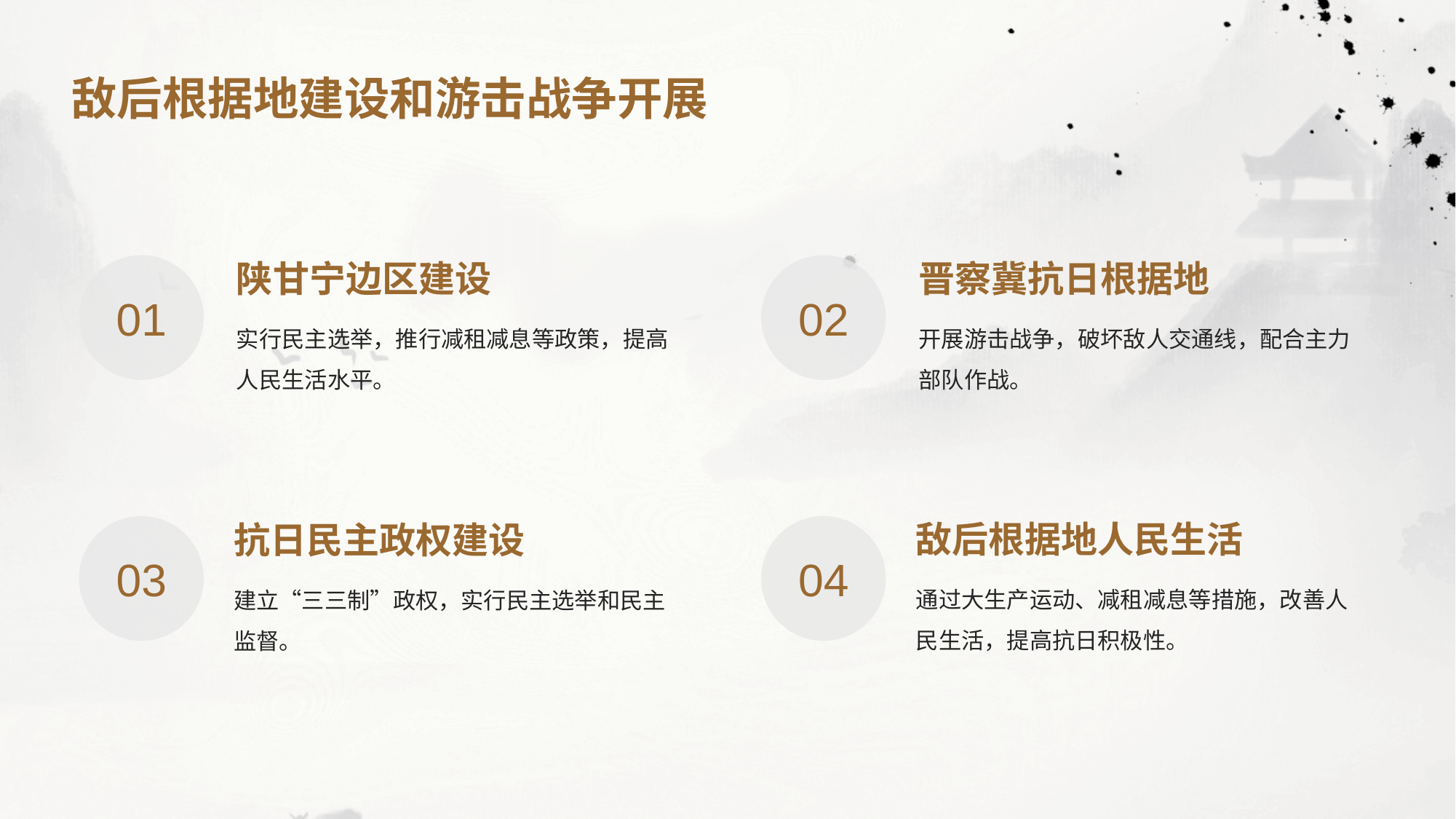

敌后根据地建设和游击战争开展
晋察冀抗日根据地
陕甘宁边区建设

02
01
开展游击战争，破坏敌人交通线，配合主力部队作战。
实行民主选举，推行减租减息等政策，提高人民生活水平。
敌后根据地人民生活
抗日民主政权建设

04
03
通过大生产运动、减租减息等措施，改善人民生活，提高抗日积极性。
建立“三三制”政权，实行民主选举和民主监督。